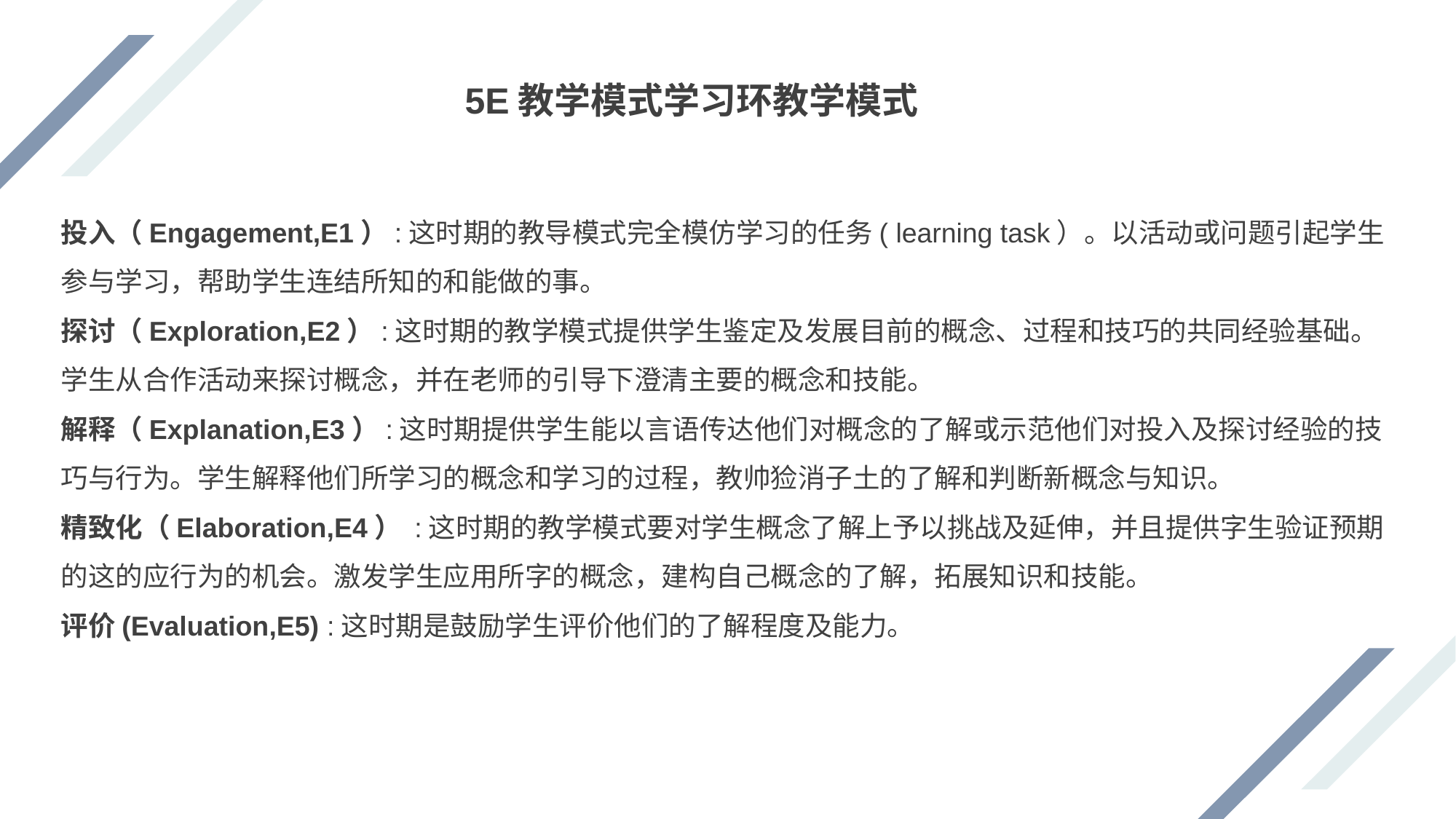

5E教学模式学习环教学模式
投入（Engagement,E1）:这时期的教导模式完全模仿学习的任务( learning task）。以活动或问题引起学生参与学习，帮助学生连结所知的和能做的事。
探讨（Exploration,E2）:这时期的教学模式提供学生鉴定及发展目前的概念、过程和技巧的共同经验基础。学生从合作活动来探讨概念，并在老师的引导下澄清主要的概念和技能。
解释（Explanation,E3）:这时期提供学生能以言语传达他们对概念的了解或示范他们对投入及探讨经验的技巧与行为。学生解释他们所学习的概念和学习的过程，教帅猃消子土的了解和判断新概念与知识。
精致化（Elaboration,E4） :这时期的教学模式要对学生概念了解上予以挑战及延伸，并且提供字生验证预期的这的应行为的机会。激发学生应用所字的概念，建构自己概念的了解，拓展知识和技能。
评价(Evaluation,E5) :这时期是鼓励学生评价他们的了解程度及能力。